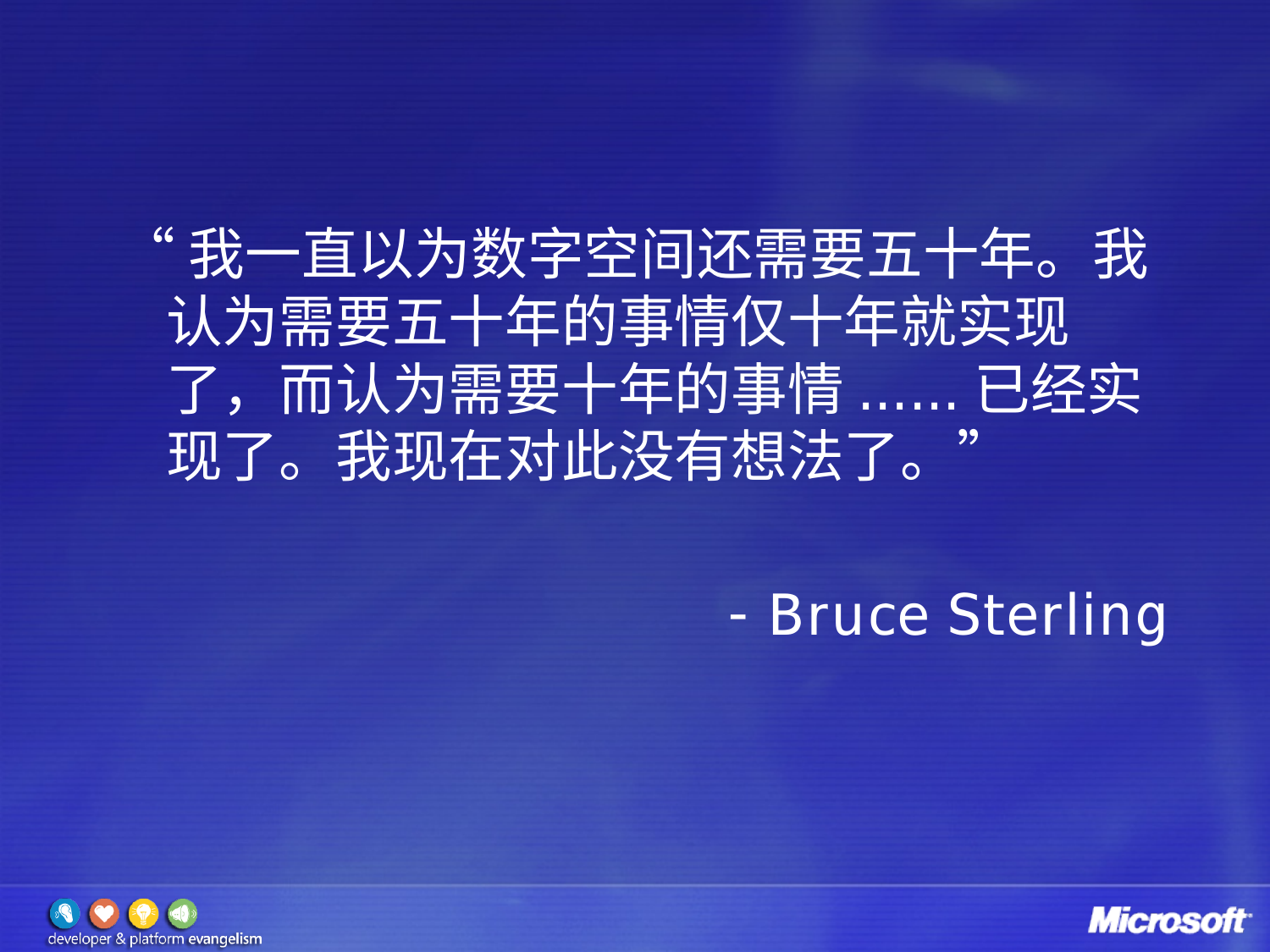

“我一直以为数字空间还需要五十年。我认为需要五十年的事情仅十年就实现了，而认为需要十年的事情......已经实现了。我现在对此没有想法了。”

- Bruce Sterling